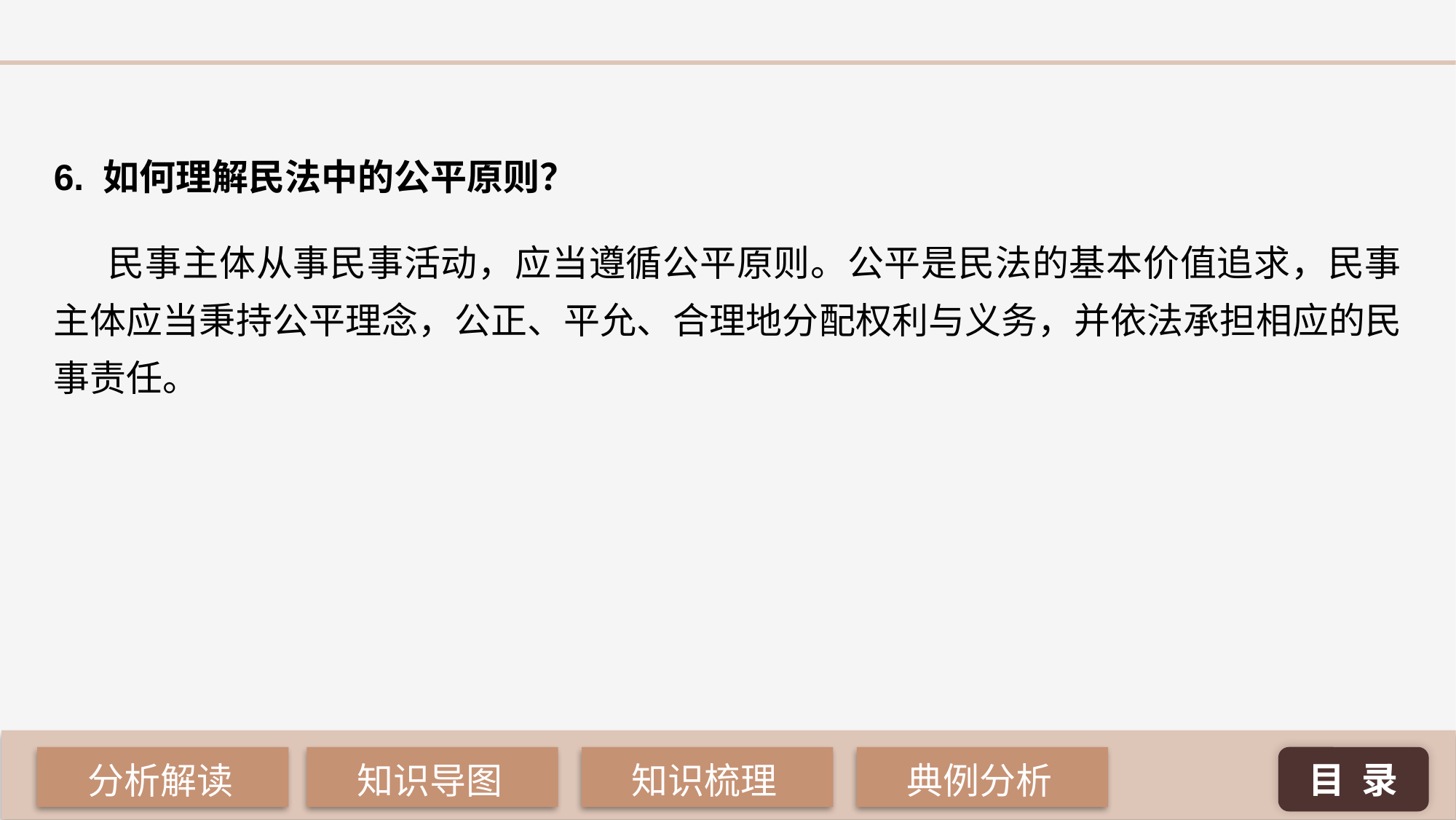

6. 如何理解民法中的公平原则？
民事主体从事民事活动，应当遵循公平原则。公平是民法的基本价值追求，民事主体应当秉持公平理念，公正、平允、合理地分配权利与义务，并依法承担相应的民事责任。